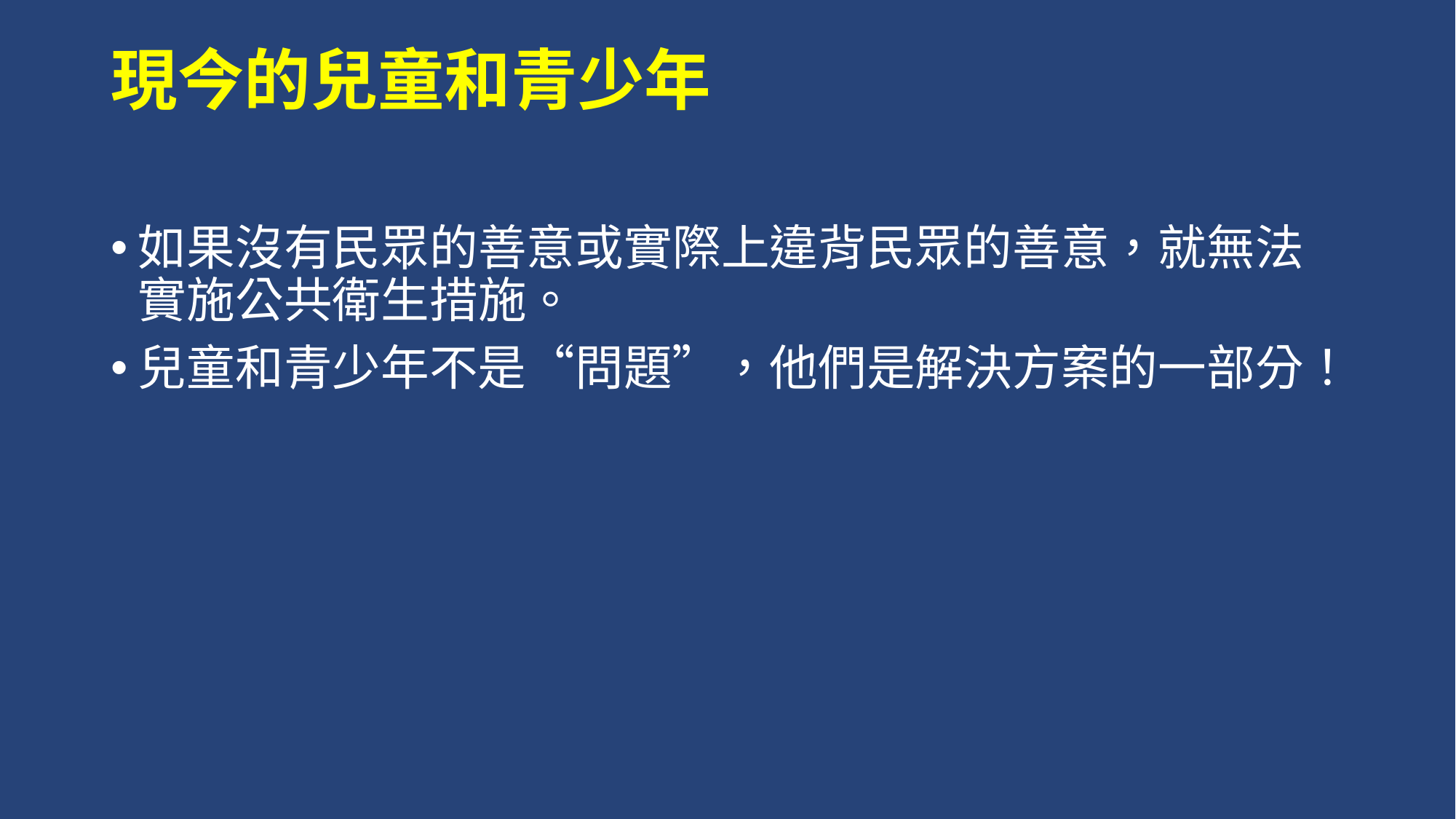

# 現今的兒童和青少年
如果沒有民眾的善意或實際上違背民眾的善意，就無法實施公共衛生措施。
兒童和青少年不是“問題”，他們是解決方案的一部分！